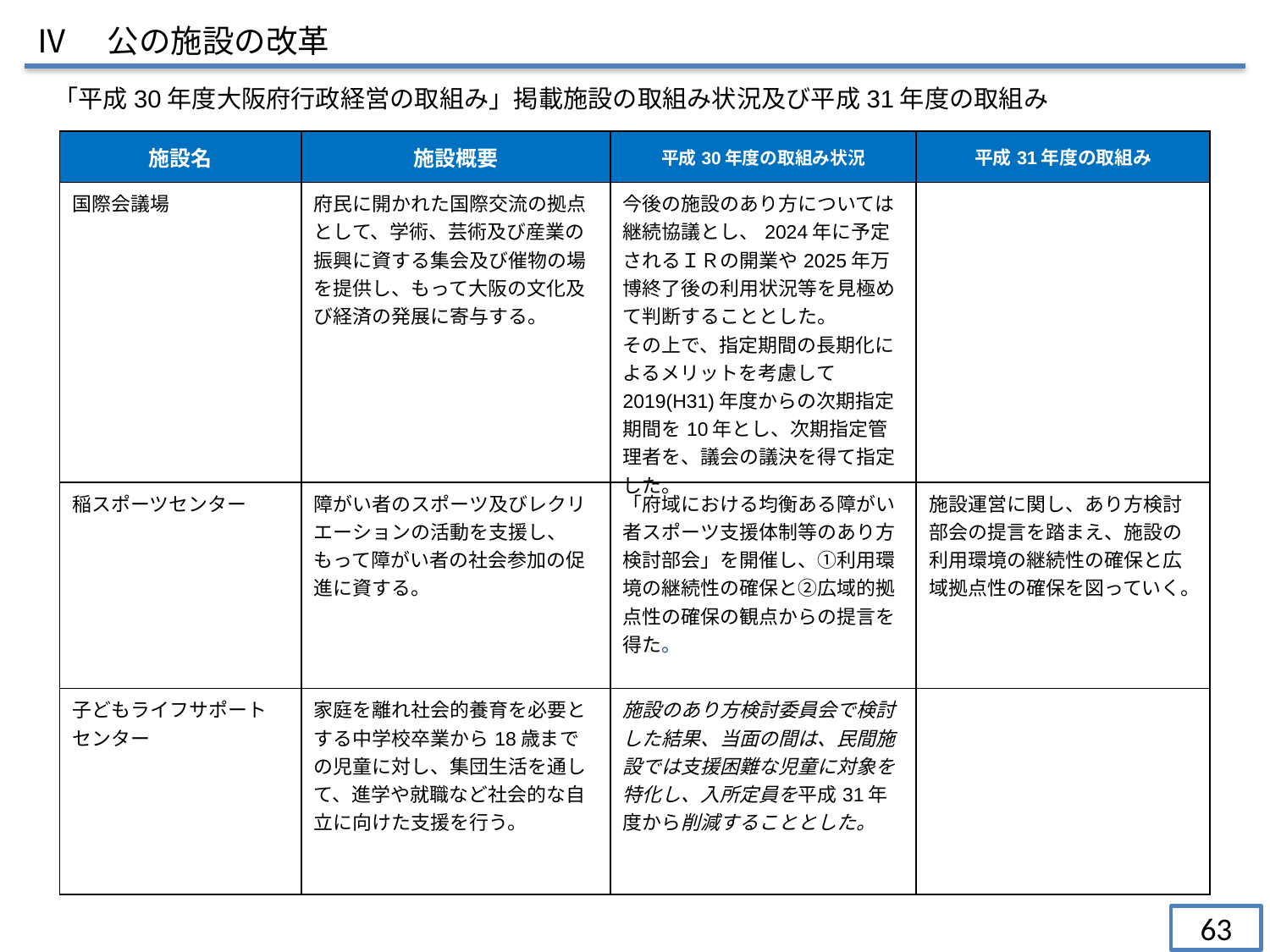

Ⅳ　公の施設の改革
「平成30年度大阪府行政経営の取組み」掲載施設の取組み状況及び平成31年度の取組み
| 施設名 | 施設概要 | 平成30年度の取組み状況 | 平成31年度の取組み |
| --- | --- | --- | --- |
| 国際会議場 | 府民に開かれた国際交流の拠点として、学術、芸術及び産業の振興に資する集会及び催物の場を提供し、もって大阪の文化及び経済の発展に寄与する。 | 今後の施設のあり方については継続協議とし、2024年に予定されるＩＲの開業や2025年万博終了後の利用状況等を見極めて判断することとした。 その上で、指定期間の長期化によるメリットを考慮して2019(H31)年度からの次期指定期間を10年とし、次期指定管理者を、議会の議決を得て指定した。 |  |
| 稲スポーツセンター | 障がい者のスポーツ及びレクリエーションの活動を支援し、もって障がい者の社会参加の促進に資する。 | 「府域における均衡ある障がい者スポーツ支援体制等のあり方検討部会」を開催し、①利用環境の継続性の確保と②広域的拠点性の確保の観点からの提言を得た。 | 施設運営に関し、あり方検討部会の提言を踏まえ、施設の利用環境の継続性の確保と広域拠点性の確保を図っていく。 |
| 子どもライフサポート センター | 家庭を離れ社会的養育を必要とする中学校卒業から18歳までの児童に対し、集団生活を通して、進学や就職など社会的な自立に向けた支援を行う。 | 施設のあり方検討委員会で検討した結果、当面の間は、民間施設では支援困難な児童に対象を特化し、入所定員を平成31年度から削減することとした。 |  |
63